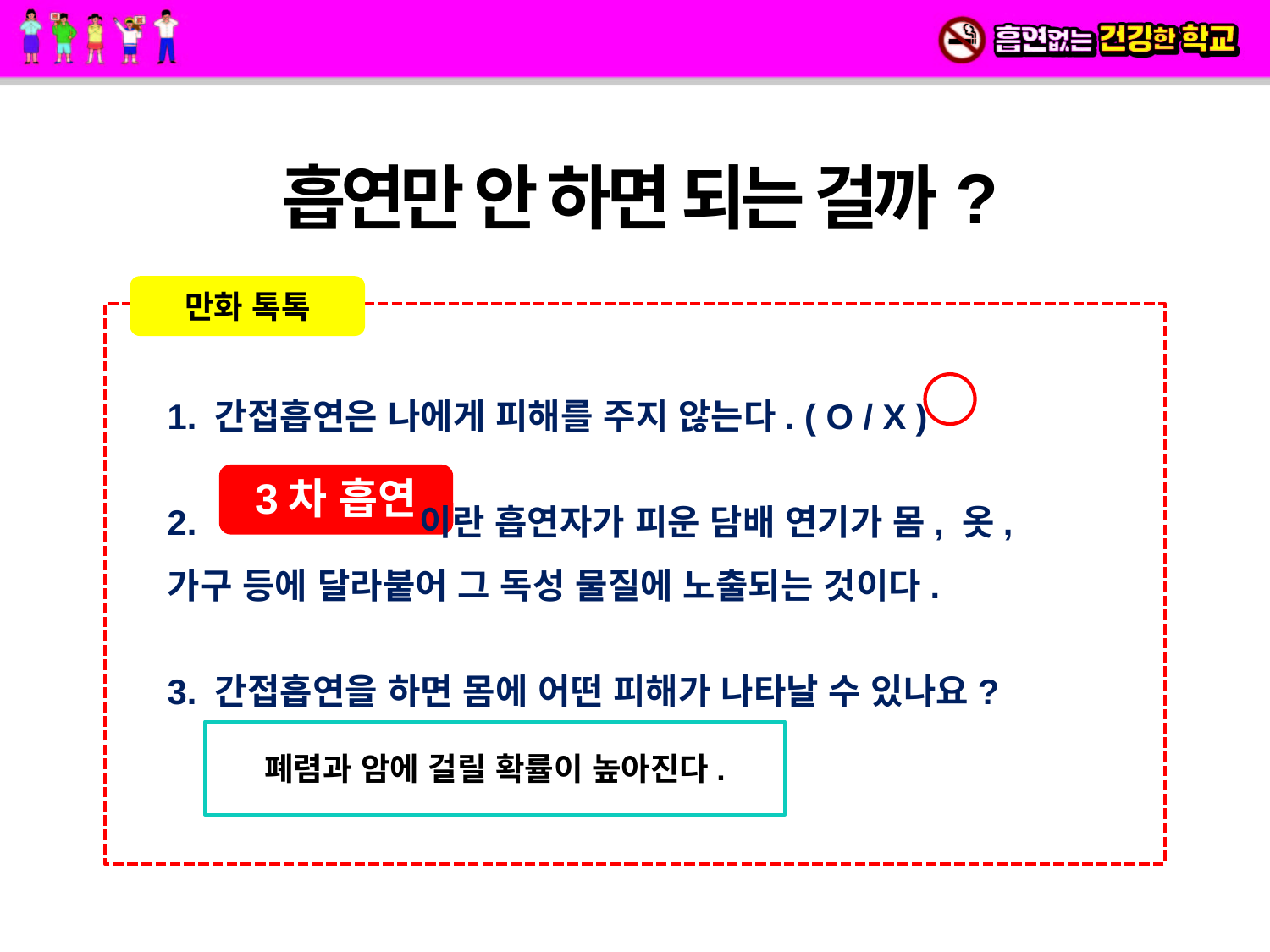

흡연만 안 하면 되는 걸까?
만화 톡톡

1. 간접흡연은 나에게 피해를 주지 않는다. ( O / X )
2.                      이란 흡연자가 피운 담배 연기가 몸, 옷,
가구 등에 달라붙어 그 독성 물질에 노출되는 것이다.
3. 간접흡연을 하면 몸에 어떤 피해가 나타날 수 있나요?

3차 흡연

폐렴과 암에 걸릴 확률이 높아진다.